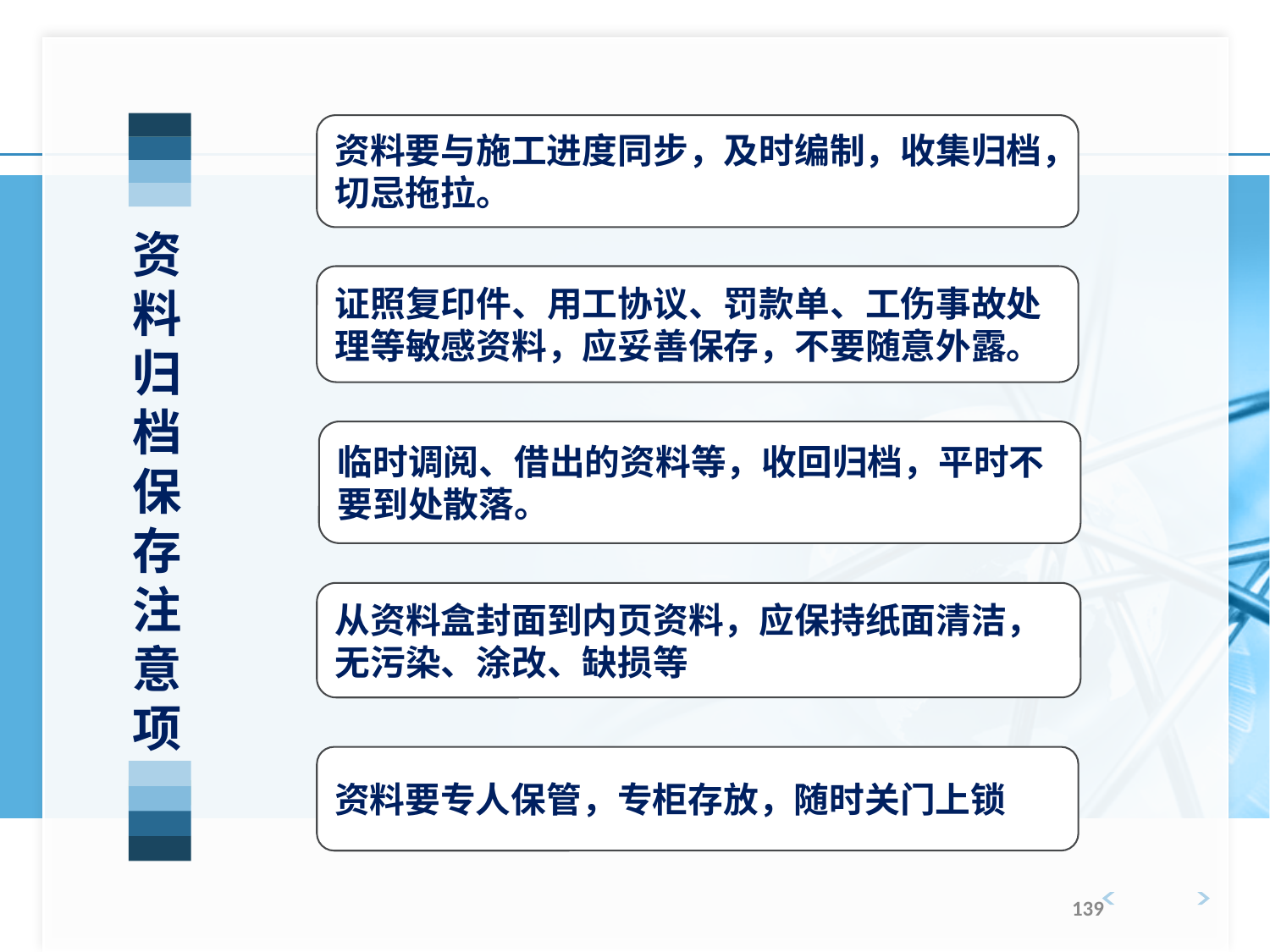

资料要与施工进度同步，及时编制，收集归档，切忌拖拉。

资料归档保存注意项
证照复印件、用工协议、罚款单、工伤事故处理等敏感资料，应妥善保存，不要随意外露。
临时调阅、借出的资料等，收回归档，平时不要到处散落。
从资料盒封面到内页资料，应保持纸面清洁，无污染、涂改、缺损等
资料要专人保管，专柜存放，随时关门上锁

139